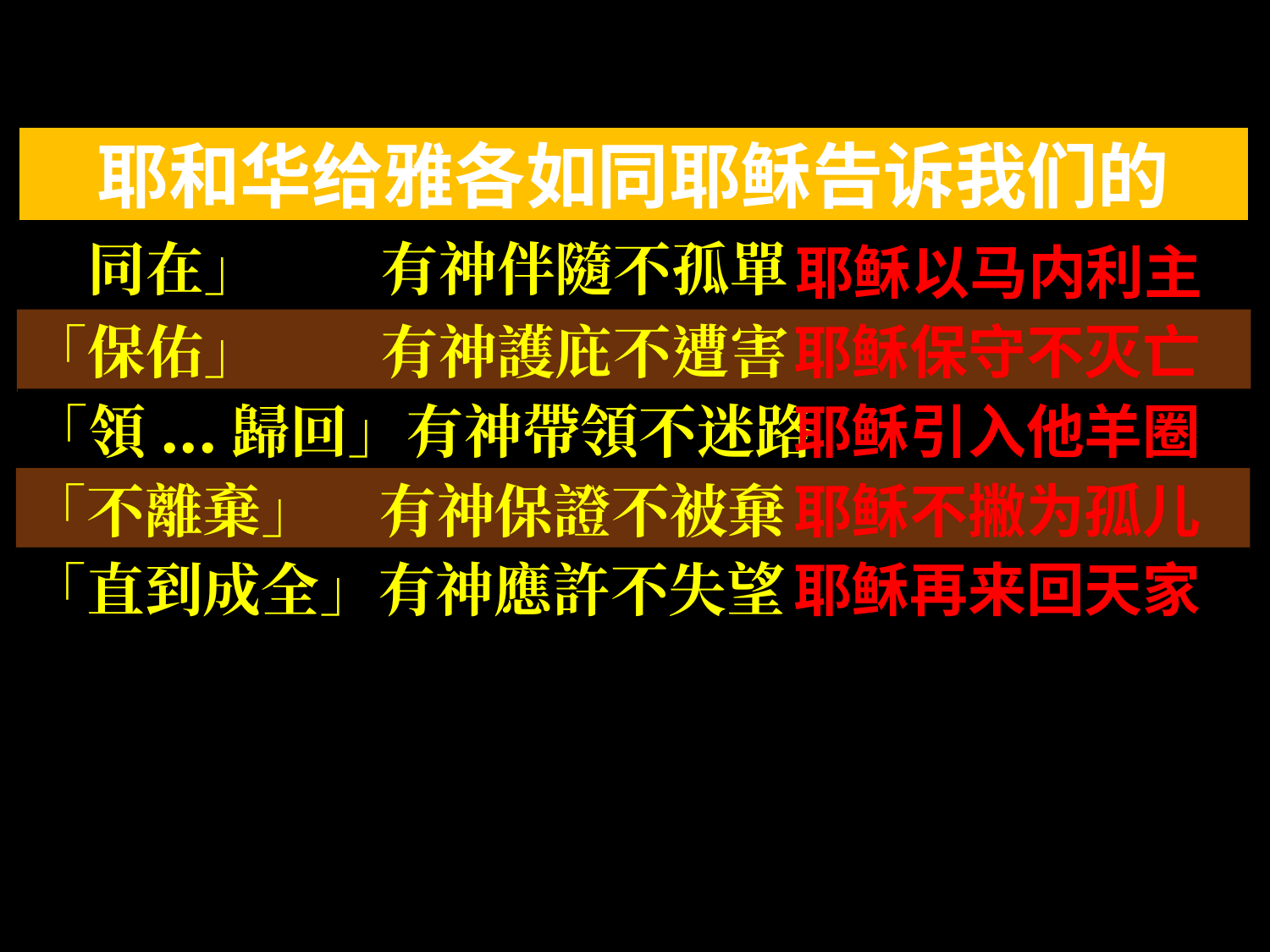

耶和华给雅各如同耶稣告诉我们的
「同在」        有神伴隨不孤單
耶稣以马内利主
耶稣保守不灭亡
「保佑」        有神護庇不遭害
「領...歸回」有神帶領不迷路
耶稣引入他羊圈
「不離棄」    有神保證不被棄
耶稣不撇为孤儿
「直到成全」有神應許不失望
耶稣再来回天家